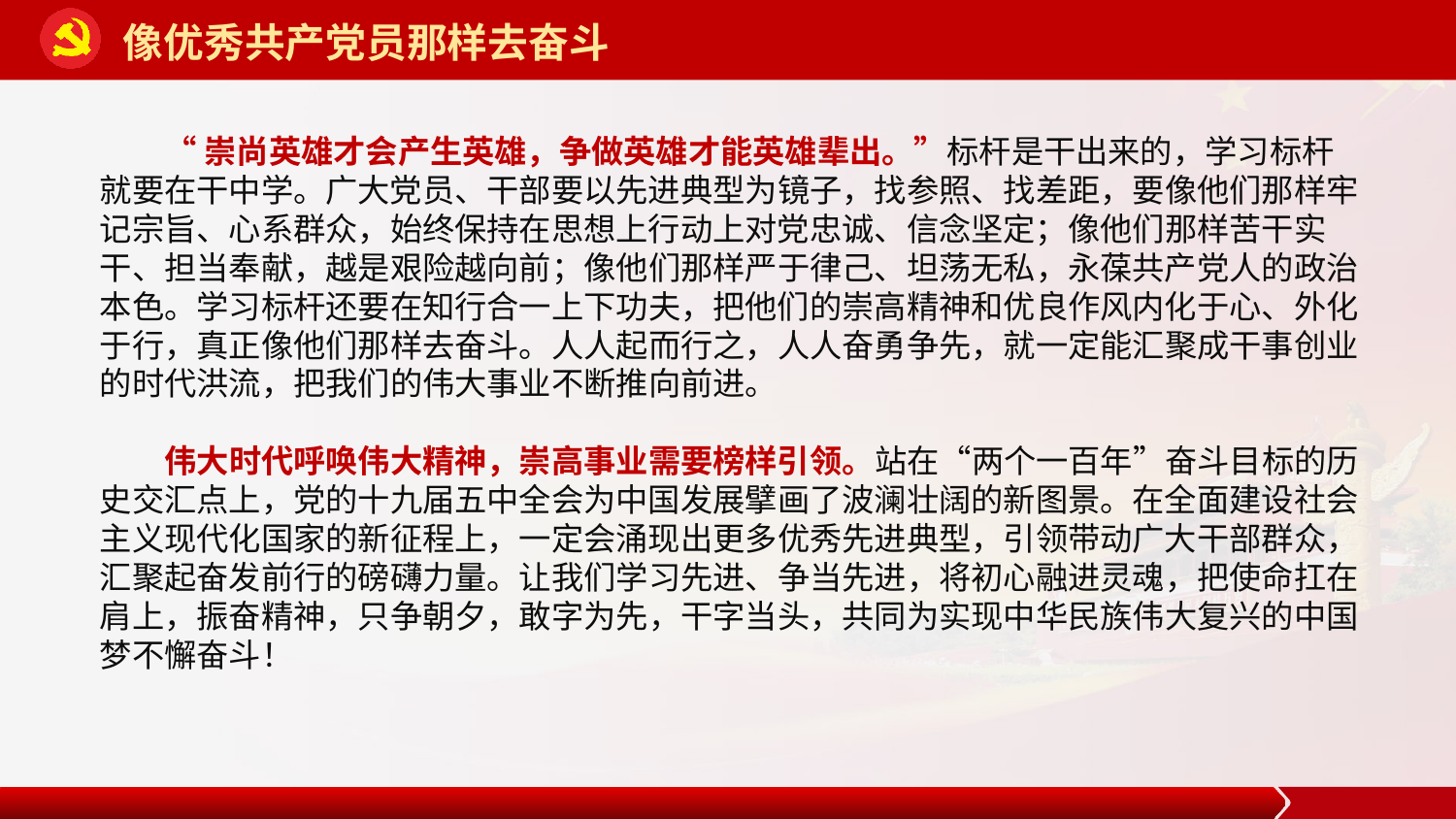

像优秀共产党员那样去奋斗

“崇尚英雄才会产生英雄，争做英雄才能英雄辈出。”标杆是干出来的，学习标杆就要在干中学。广大党员、干部要以先进典型为镜子，找参照、找差距，要像他们那样牢记宗旨、心系群众，始终保持在思想上行动上对党忠诚、信念坚定；像他们那样苦干实干、担当奉献，越是艰险越向前；像他们那样严于律己、坦荡无私，永葆共产党人的政治本色。学习标杆还要在知行合一上下功夫，把他们的崇高精神和优良作风内化于心、外化于行，真正像他们那样去奋斗。人人起而行之，人人奋勇争先，就一定能汇聚成干事创业的时代洪流，把我们的伟大事业不断推向前进。

伟大时代呼唤伟大精神，崇高事业需要榜样引领。站在“两个一百年”奋斗目标的历史交汇点上，党的十九届五中全会为中国发展擘画了波澜壮阔的新图景。在全面建设社会主义现代化国家的新征程上，一定会涌现出更多优秀先进典型，引领带动广大干部群众，汇聚起奋发前行的磅礴力量。让我们学习先进、争当先进，将初心融进灵魂，把使命扛在肩上，振奋精神，只争朝夕，敢字为先，干字当头，共同为实现中华民族伟大复兴的中国梦不懈奋斗！